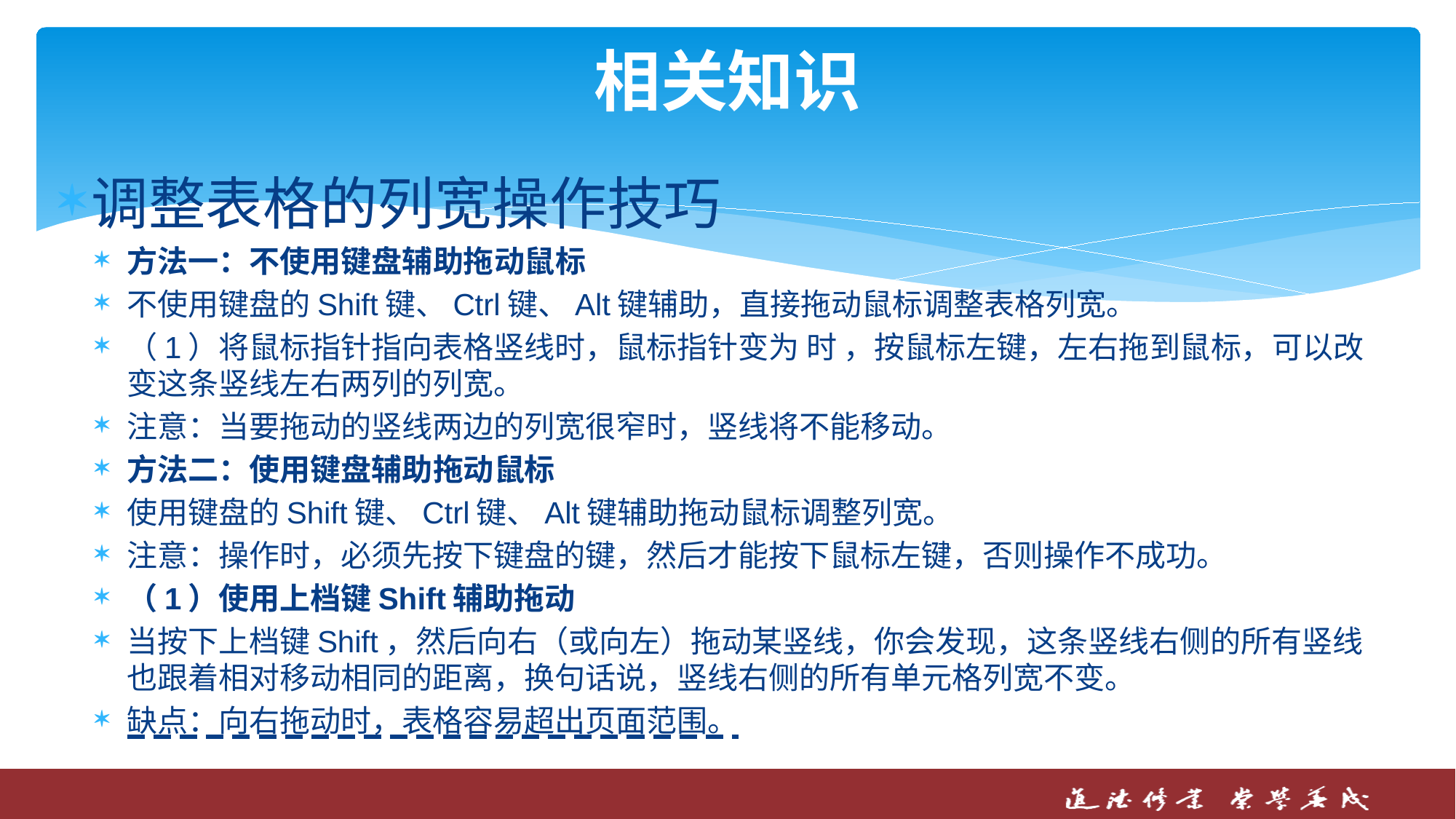

# 相关知识
调整表格的列宽操作技巧
方法一：不使用键盘辅助拖动鼠标
不使用键盘的Shift键、Ctrl键、Alt键辅助，直接拖动鼠标调整表格列宽。
（1）将鼠标指针指向表格竖线时，鼠标指针变为 时 ，按鼠标左键，左右拖到鼠标，可以改变这条竖线左右两列的列宽。
注意：当要拖动的竖线两边的列宽很窄时，竖线将不能移动。
方法二：使用键盘辅助拖动鼠标
使用键盘的Shift键、Ctrl键、Alt键辅助拖动鼠标调整列宽。
注意：操作时，必须先按下键盘的键，然后才能按下鼠标左键，否则操作不成功。
（1）使用上档键Shift辅助拖动
当按下上档键Shift，然后向右（或向左）拖动某竖线，你会发现，这条竖线右侧的所有竖线也跟着相对移动相同的距离，换句话说，竖线右侧的所有单元格列宽不变。
缺点：向右拖动时，表格容易超出页面范围。